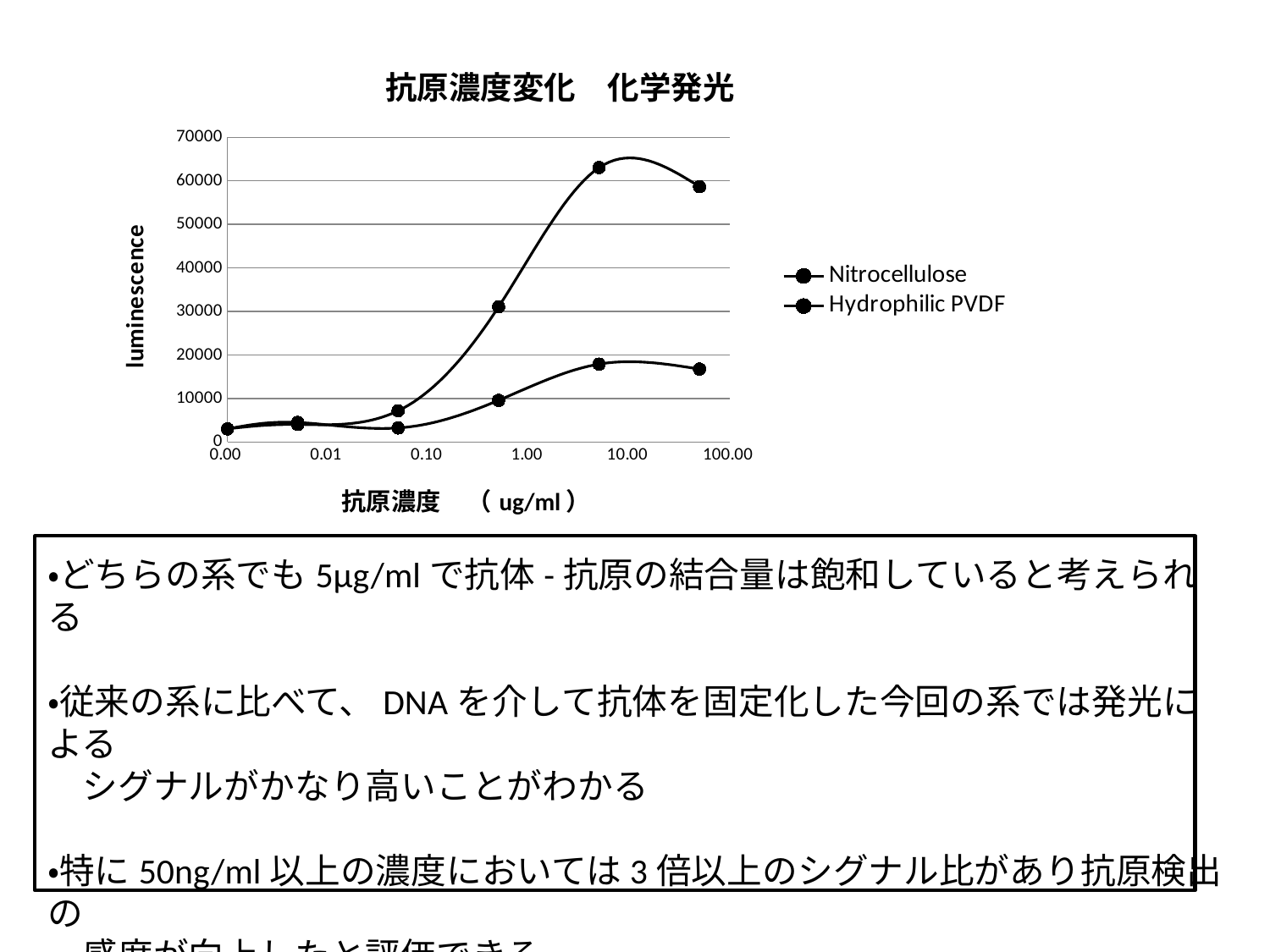

### Chart: 抗原濃度変化　化学発光

| Category |  |  |
|---|---|---|
・どちらの系でも5μg/mlで抗体-抗原の結合量は飽和していると考えられる

・従来の系に比べて、DNAを介して抗体を固定化した今回の系では発光による
　シグナルがかなり高いことがわかる

・特に50ng/ml以上の濃度においては3倍以上のシグナル比があり抗原検出の
　感度が向上したと評価できる